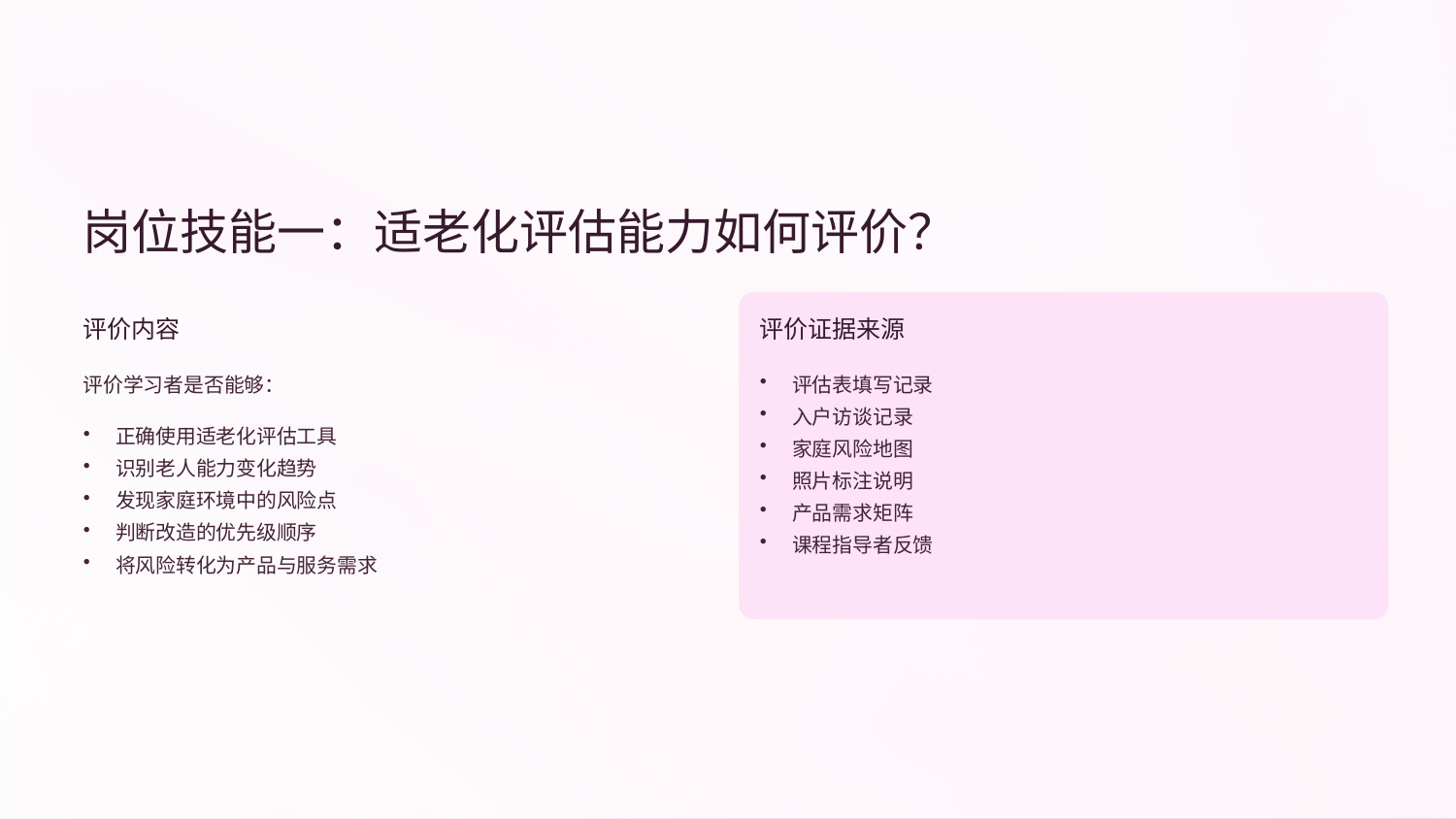

岗位技能一：适老化评估能力如何评价？

评价内容
评价证据来源
评价学习者是否能够：
评估表填写记录
入户访谈记录
家庭风险地图
照片标注说明
产品需求矩阵
课程指导者反馈
正确使用适老化评估工具
识别老人能力变化趋势
发现家庭环境中的风险点
判断改造的优先级顺序
将风险转化为产品与服务需求